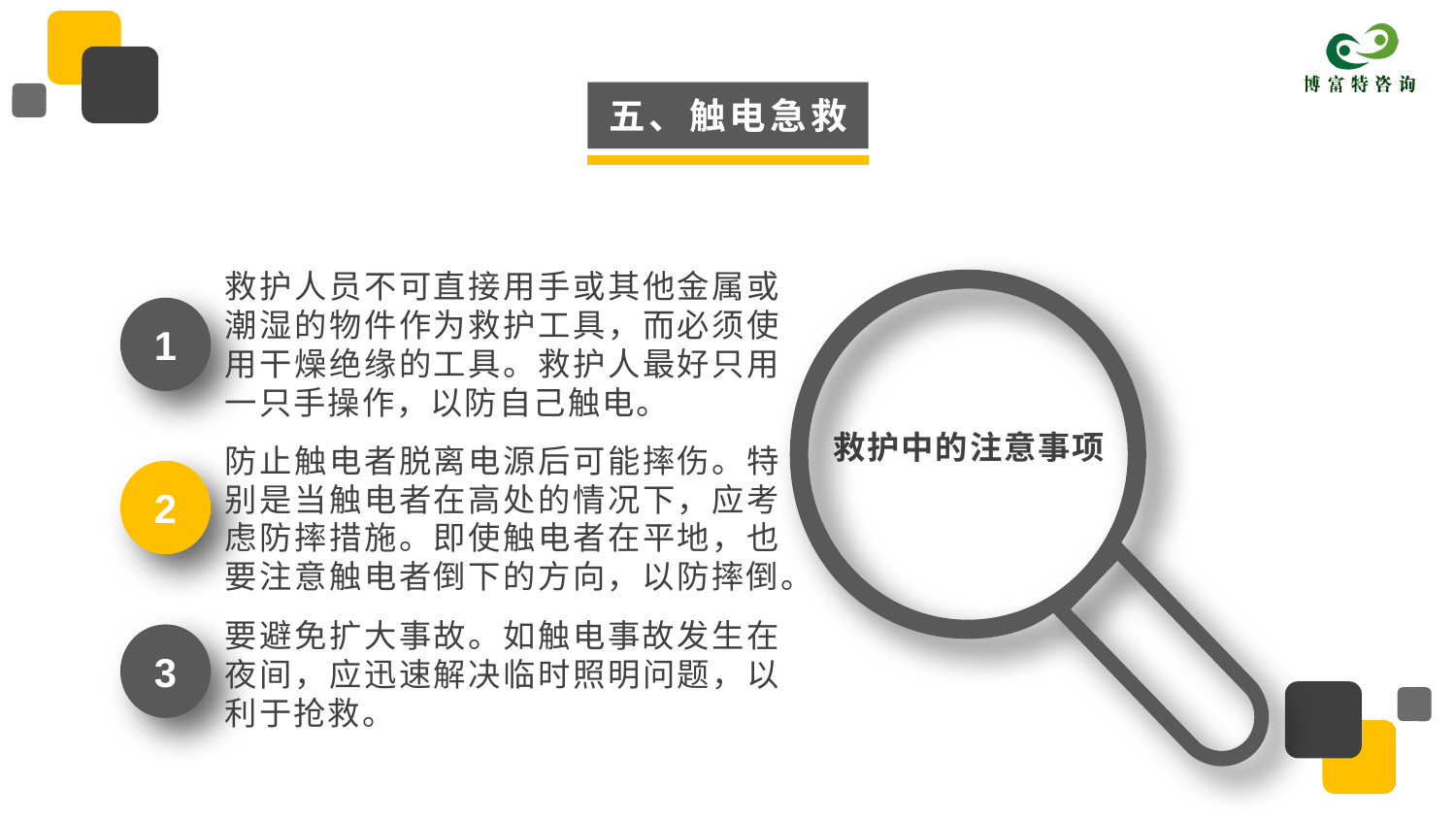

五、触电急救
救护人员不可直接用手或其他金属或潮湿的物件作为救护工具，而必须使用干燥绝缘的工具。救护人最好只用一只手操作，以防自己触电。

1
2
3
救护中的注意事项
防止触电者脱离电源后可能摔伤。特别是当触电者在高处的情况下，应考虑防摔措施。即使触电者在平地，也要注意触电者倒下的方向，以防摔倒。
要避免扩大事故。如触电事故发生在夜间，应迅速解决临时照明问题，以利于抢救。